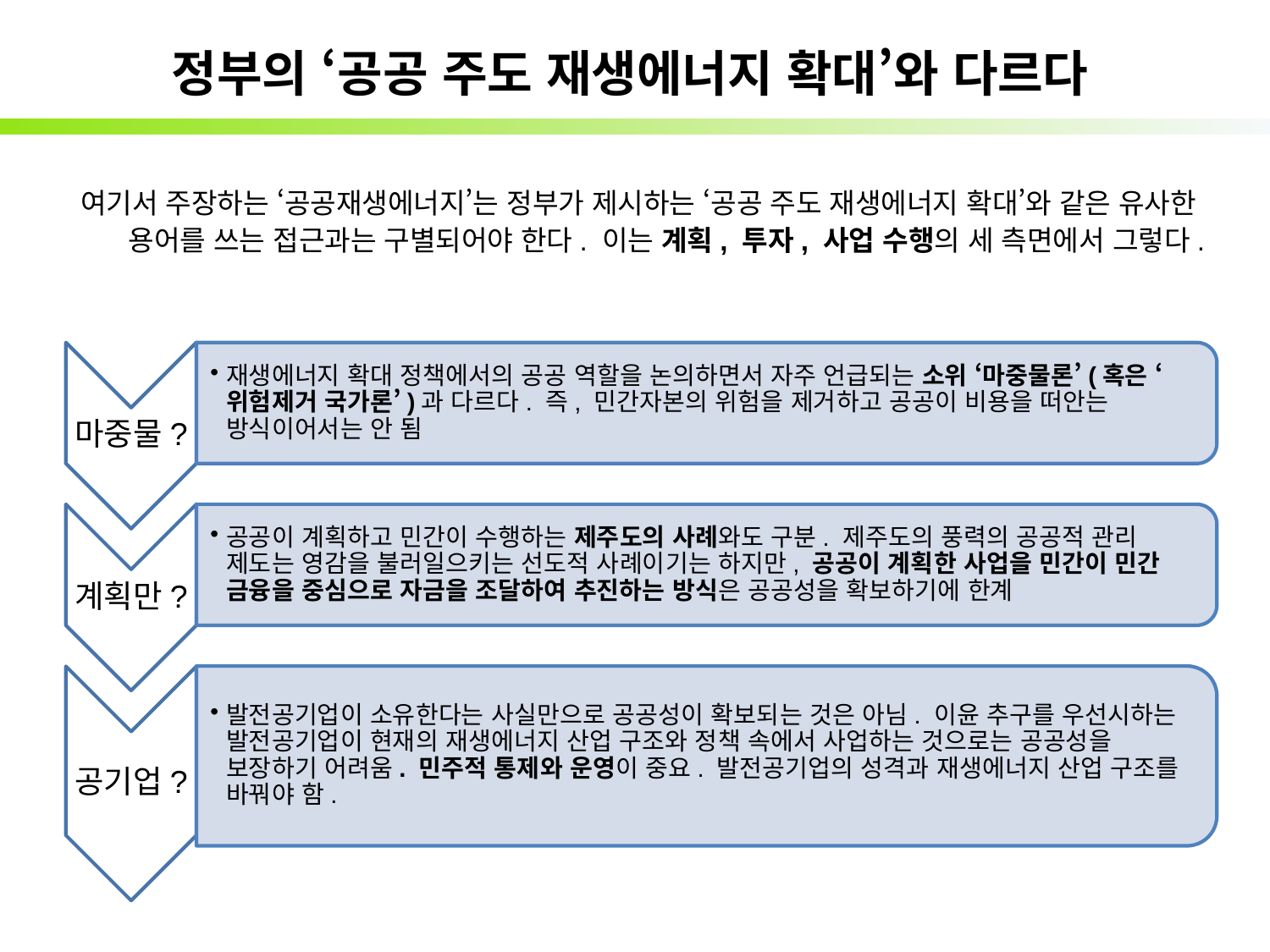

# 정부의 ‘공공 주도 재생에너지 확대’와 다르다
여기서 주장하는 ‘공공재생에너지’는 정부가 제시하는 ‘공공 주도 재생에너지 확대’와 같은 유사한 용어를 쓰는 접근과는 구별되어야 한다. 이는 계획, 투자, 사업 수행의 세 측면에서 그렇다.
마중물?
재생에너지 확대 정책에서의 공공 역할을 논의하면서 자주 언급되는 소위 ‘마중물론’(혹은 ‘위험제거 국가론’)과 다르다. 즉, 민간자본의 위험을 제거하고 공공이 비용을 떠안는 방식이어서는 안 됨
계획만?
공공이 계획하고 민간이 수행하는 제주도의 사례와도 구분. 제주도의 풍력의 공공적 관리 제도는 영감을 불러일으키는 선도적 사례이기는 하지만, 공공이 계획한 사업을 민간이 민간 금융을 중심으로 자금을 조달하여 추진하는 방식은 공공성을 확보하기에 한계
공기업?
발전공기업이 소유한다는 사실만으로 공공성이 확보되는 것은 아님. 이윤 추구를 우선시하는 발전공기업이 현재의 재생에너지 산업 구조와 정책 속에서 사업하는 것으로는 공공성을 보장하기 어려움. 민주적 통제와 운영이 중요. 발전공기업의 성격과 재생에너지 산업 구조를 바꿔야 함.